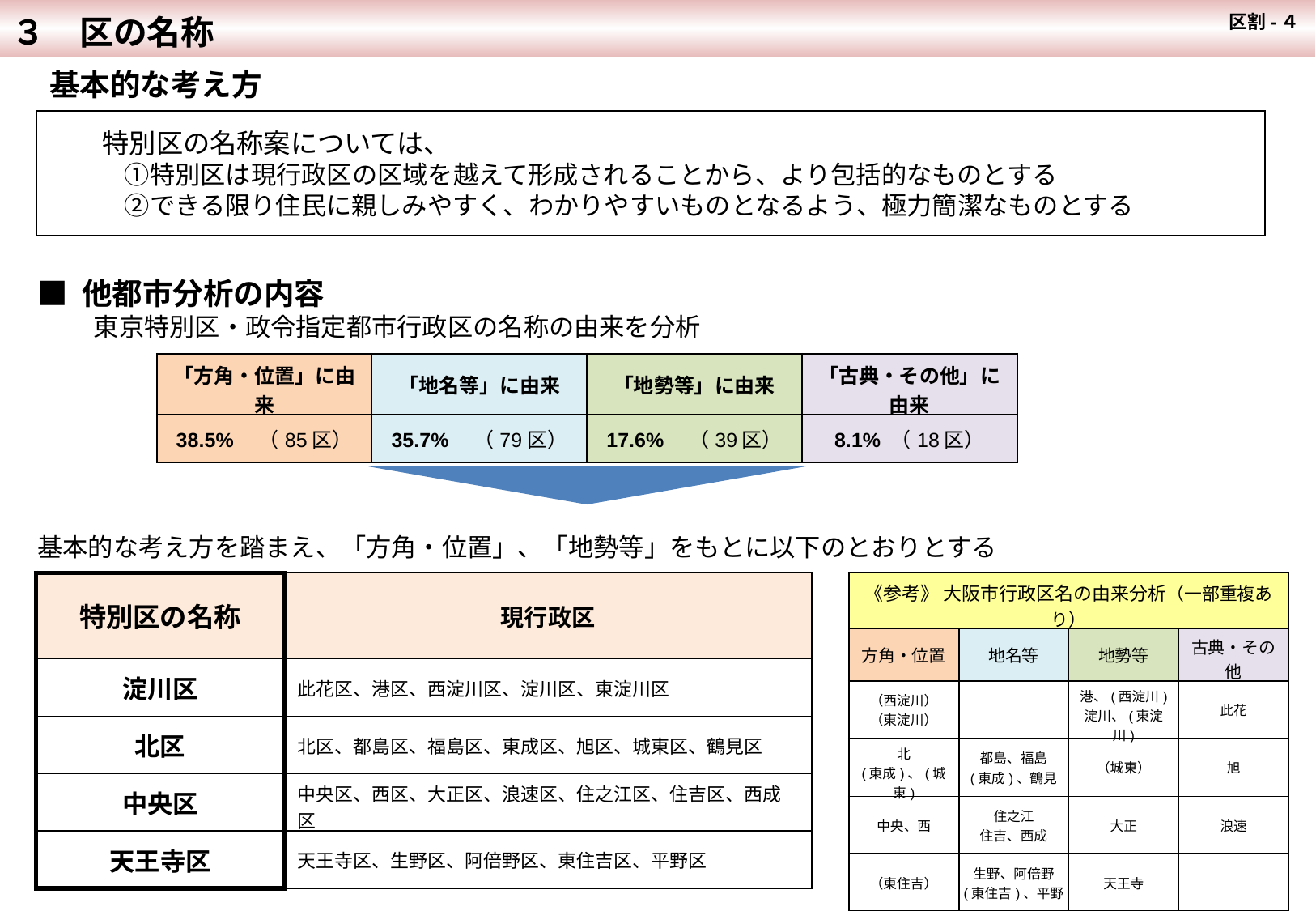

３　区の名称
 区割-４
　基本的な考え方
　　特別区の名称案については、
　　　①特別区は現行政区の区域を越えて形成されることから、より包括的なものとする
　　　②できる限り住民に親しみやすく、わかりやすいものとなるよう、極力簡潔なものとする
■ 他都市分析の内容
　　 東京特別区・政令指定都市行政区の名称の由来を分析
| 「方角・位置」に由来 | 「地名等」に由来 | 「地勢等」に由来 | 「古典・その他」に由来 |
| --- | --- | --- | --- |
| 38.5%　（85区） | 35.7%　（79区） | 17.6%　（39区） | 8.1% （18区） |

基本的な考え方を踏まえ、「方角・位置」、「地勢等」をもとに以下のとおりとする
| 特別区の名称 | 現行政区 |
| --- | --- |
| 淀川区 | 此花区、港区、西淀川区、淀川区、東淀川区 |
| 北区 | 北区、都島区、福島区、東成区、旭区、城東区、鶴見区 |
| 中央区 | 中央区、西区、大正区、浪速区、住之江区、住吉区、西成区 |
| 天王寺区 | 天王寺区、生野区、阿倍野区、東住吉区、平野区 |
| 《参考》 大阪市行政区名の由来分析（一部重複あり） |  |  |  |
| --- | --- | --- | --- |
| 方角・位置 | 地名等 | 地勢等 | 古典・その他 |
| （西淀川） （東淀川） |  | 港、(西淀川) 淀川、(東淀川) | 此花 |
| 北 (東成)、(城東) | 都島、福島 (東成)、鶴見 | （城東） | 旭 |
| 中央、西 | 住之江 住吉、西成 | 大正 | 浪速 |
| （東住吉） | 生野、阿倍野 (東住吉)、平野 | 天王寺 |  |